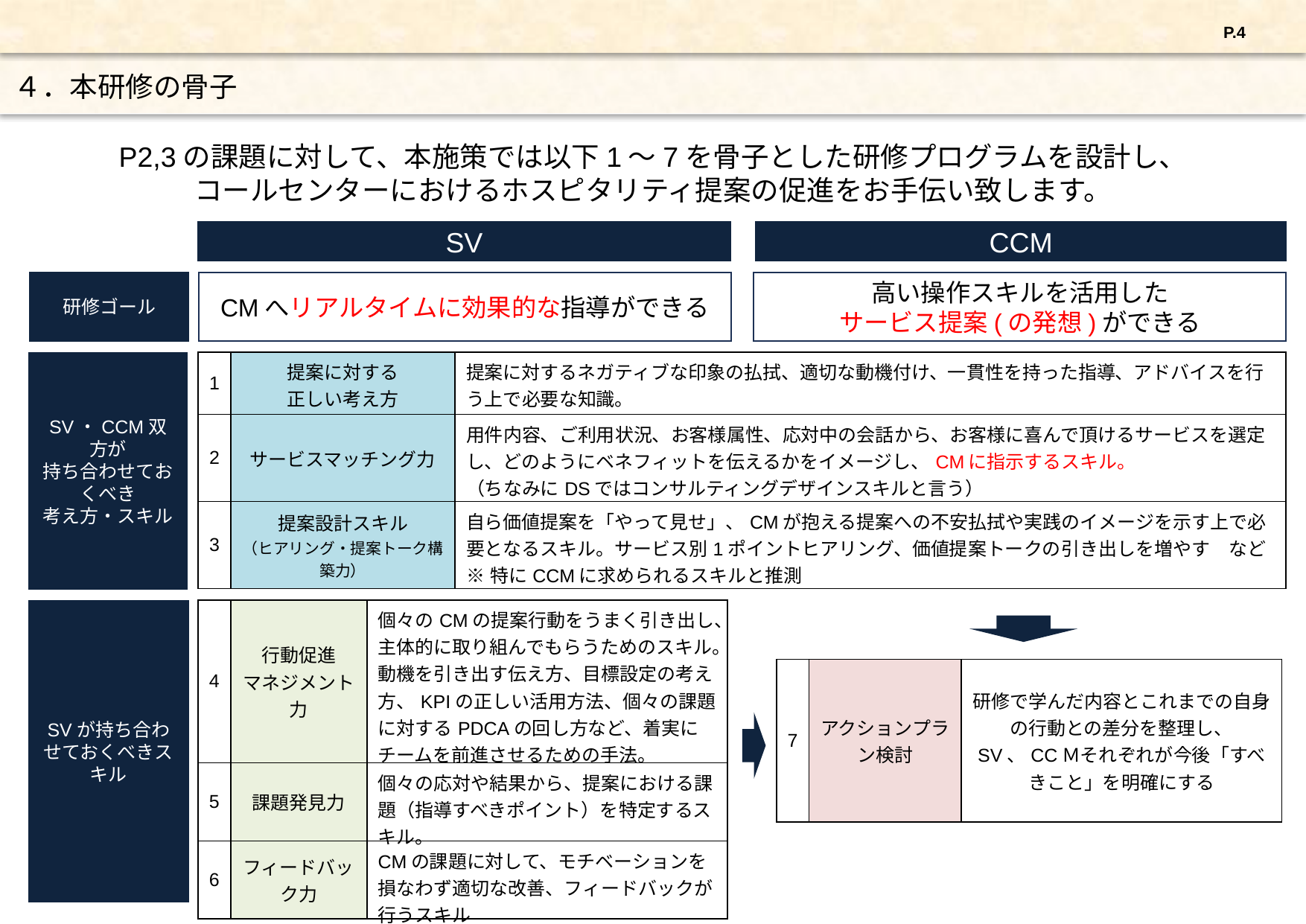

P.4
４．本研修の骨子
P2,3の課題に対して、本施策では以下1～7を骨子とした研修プログラムを設計し、
コールセンターにおけるホスピタリティ提案の促進をお手伝い致します。
SV
CCM
研修ゴール
CMへリアルタイムに効果的な指導ができる
高い操作スキルを活用した
サービス提案(の発想)ができる
| 1 | 提案に対する 正しい考え方 | 提案に対するネガティブな印象の払拭、適切な動機付け、一貫性を持った指導、アドバイスを行う上で必要な知識。 |
| --- | --- | --- |
| 2 | サービスマッチング力 | 用件内容、ご利用状況、お客様属性、応対中の会話から、お客様に喜んで頂けるサービスを選定し、どのようにベネフィットを伝えるかをイメージし、CMに指示するスキル。 （ちなみにDSではコンサルティングデザインスキルと言う） |
| 3 | 提案設計スキル （ヒアリング・提案トーク構築力） | 自ら価値提案を「やって見せ」、CMが抱える提案への不安払拭や実践のイメージを示す上で必要となるスキル。サービス別1ポイントヒアリング、価値提案トークの引き出しを増やす　など ※特にCCMに求められるスキルと推測 |
SV・CCM双方が
持ち合わせておくべき
考え方・スキル
| 4 | 行動促進 マネジメント力 | 個々のCMの提案行動をうまく引き出し、主体的に取り組んでもらうためのスキル。 動機を引き出す伝え方、目標設定の考え方、KPIの正しい活用方法、個々の課題に対するPDCAの回し方など、着実にチームを前進させるための手法。 |
| --- | --- | --- |
| 5 | 課題発見力 | 個々の応対や結果から、提案における課題（指導すべきポイント）を特定するスキル。 |
| 6 | フィードバック力 | CMの課題に対して、モチベーションを損なわず適切な改善、フィードバックが行うスキル |
SVが持ち合わせておくべきスキル

| 7 | アクションプラン検討 | 研修で学んだ内容とこれまでの自身の行動との差分を整理し、 SV、CCＭそれぞれが今後「すべきこと」を明確にする |
| --- | --- | --- |